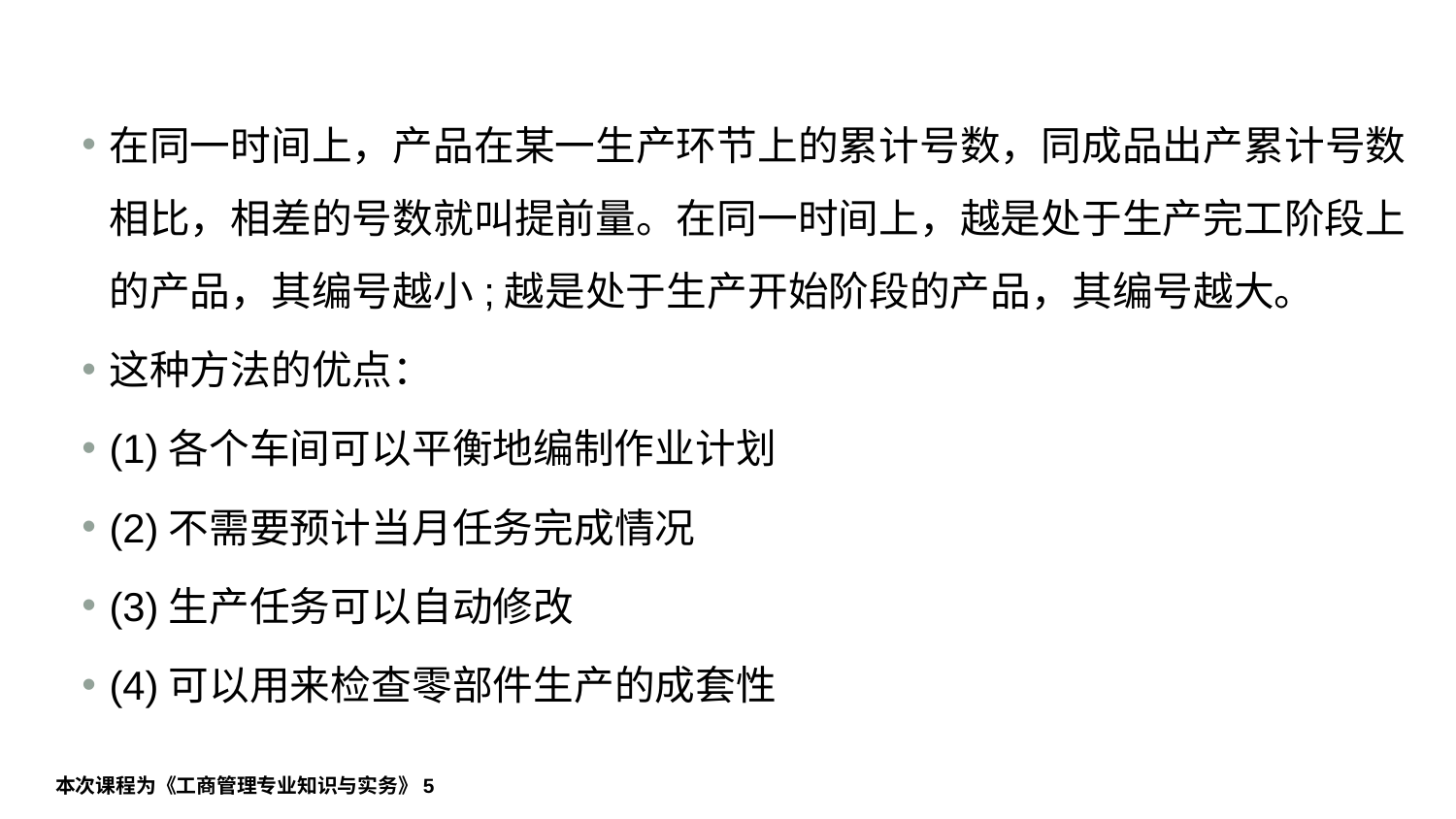

#
在同一时间上，产品在某一生产环节上的累计号数，同成品出产累计号数相比，相差的号数就叫提前量。在同一时间上，越是处于生产完工阶段上的产品，其编号越小;越是处于生产开始阶段的产品，其编号越大。
这种方法的优点：
(1)各个车间可以平衡地编制作业计划
(2)不需要预计当月任务完成情况
(3)生产任务可以自动修改
(4)可以用来检查零部件生产的成套性